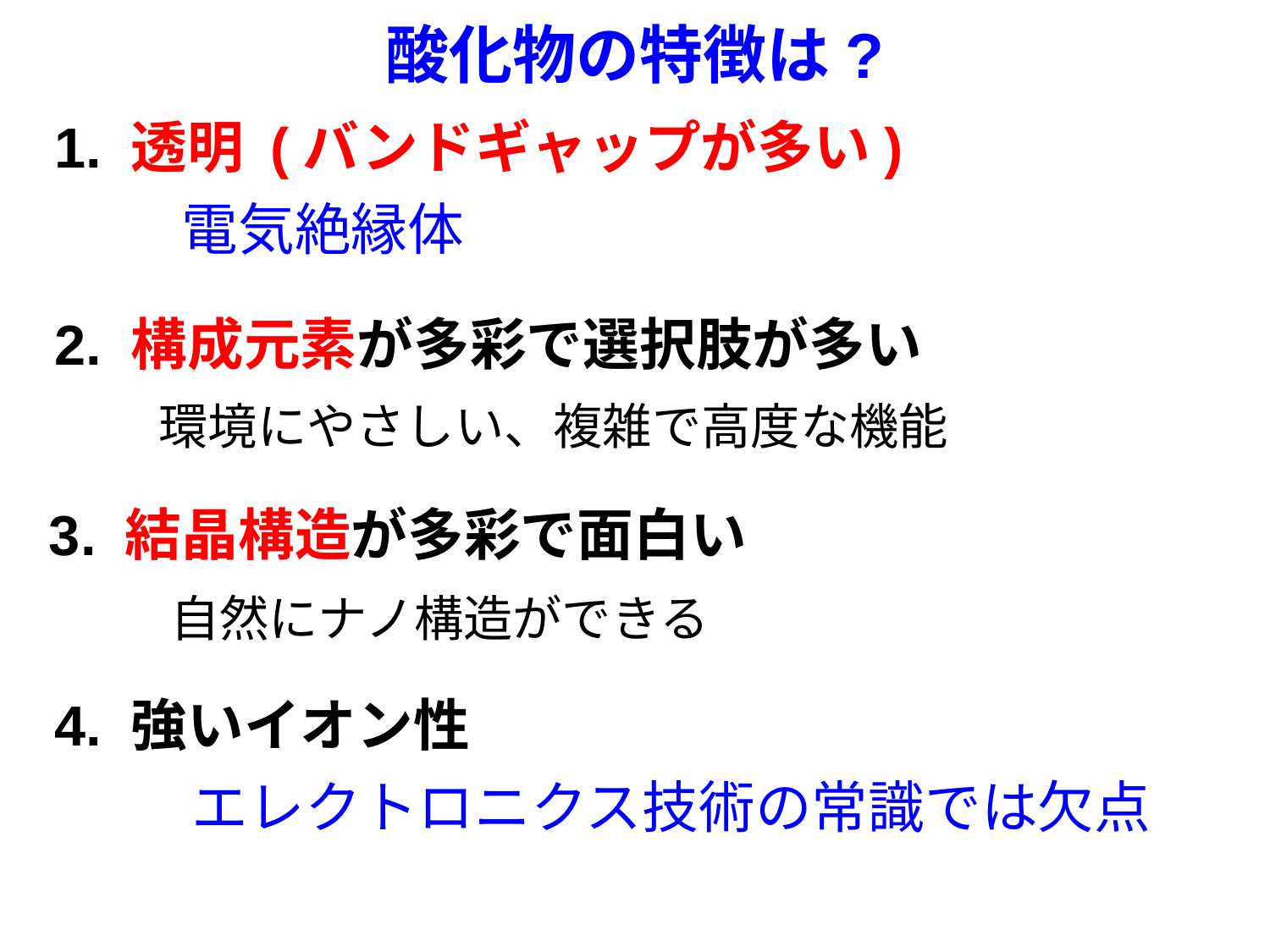

酸化物の特徴は?
1. 透明 (バンドギャップが多い)
電気絶縁体
2. 構成元素が多彩で選択肢が多い
環境にやさしい、複雑で高度な機能
3. 結晶構造が多彩で面白い
自然にナノ構造ができる
4. 強いイオン性
エレクトロニクス技術の常識では欠点